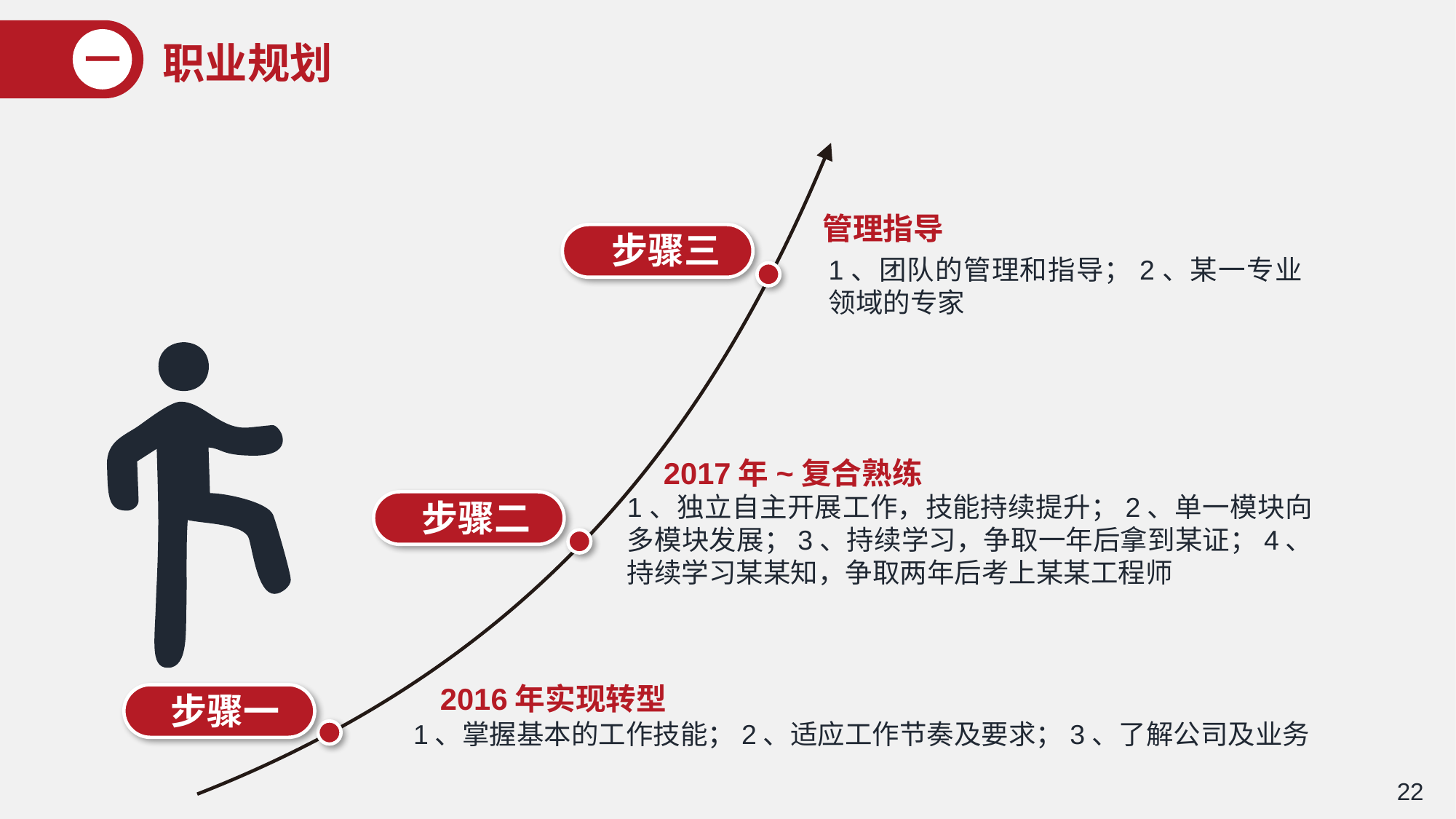

职业规划
一

管理指导
步骤三

1、团队的管理和指导；2、某一专业领域的专家

2017年~复合熟练
1、独立自主开展工作，技能持续提升；2、单一模块向多模块发展；3、持续学习，争取一年后拿到某证；4、持续学习某某知，争取两年后考上某某工程师
步骤二

2016年实现转型
步骤一

1、掌握基本的工作技能；2、适应工作节奏及要求；3、了解公司及业务